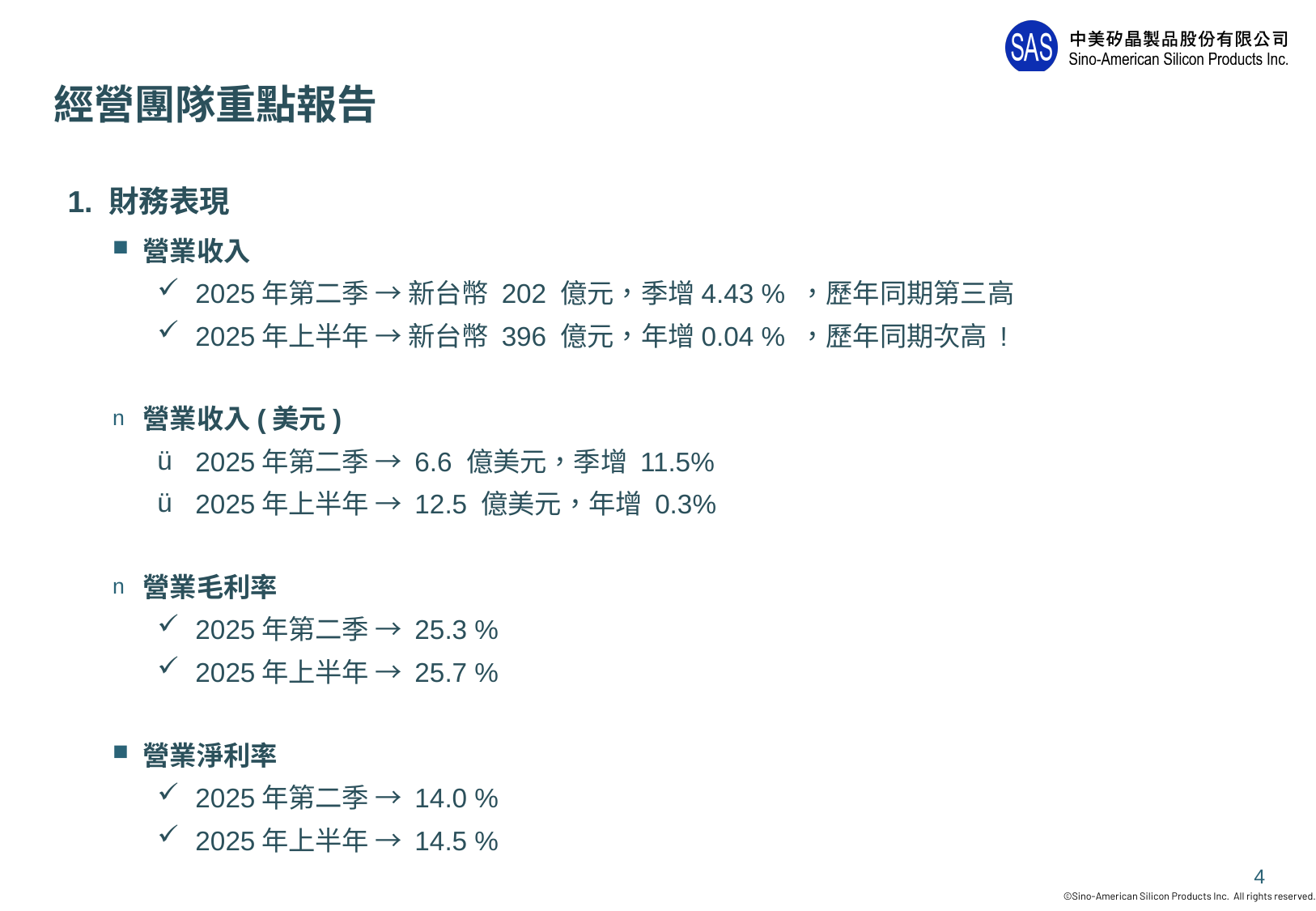

# 經營團隊重點報告
1. 財務表現
營業收入
2025年第二季 → 新台幣 202 億元，季增4.43 % ，歷年同期第三高
2025年上半年 → 新台幣 396 億元，年增0.04 % ，歷年同期次高 !

營業收入(美元)
2025年第二季 → 6.6 億美元，季增 11.5%
2025年上半年 → 12.5 億美元，年增 0.3%

營業毛利率
2025年第二季 → 25.3 %
2025年上半年 → 25.7 %

營業淨利率
2025年第二季 → 14.0 %
2025年上半年 → 14.5 %

4